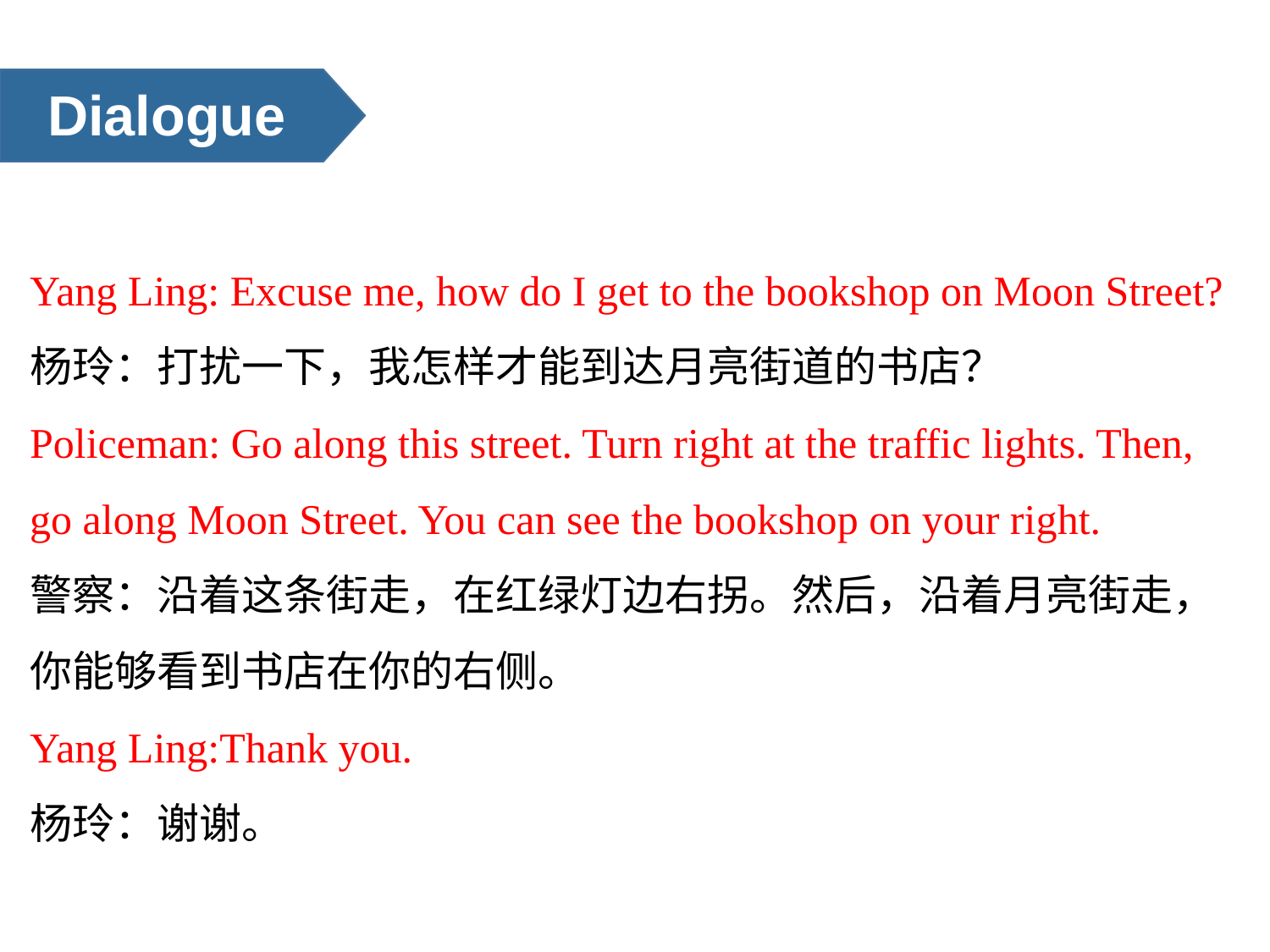

Dialogue
Yang Ling: Excuse me, how do I get to the bookshop on Moon Street?
杨玲：打扰一下，我怎样才能到达月亮街道的书店？
Policeman: Go along this street. Turn right at the traffic lights. Then, go along Moon Street. You can see the bookshop on your right.
警察：沿着这条街走，在红绿灯边右拐。然后，沿着月亮街走，你能够看到书店在你的右侧。
Yang Ling:Thank you.
杨玲：谢谢。